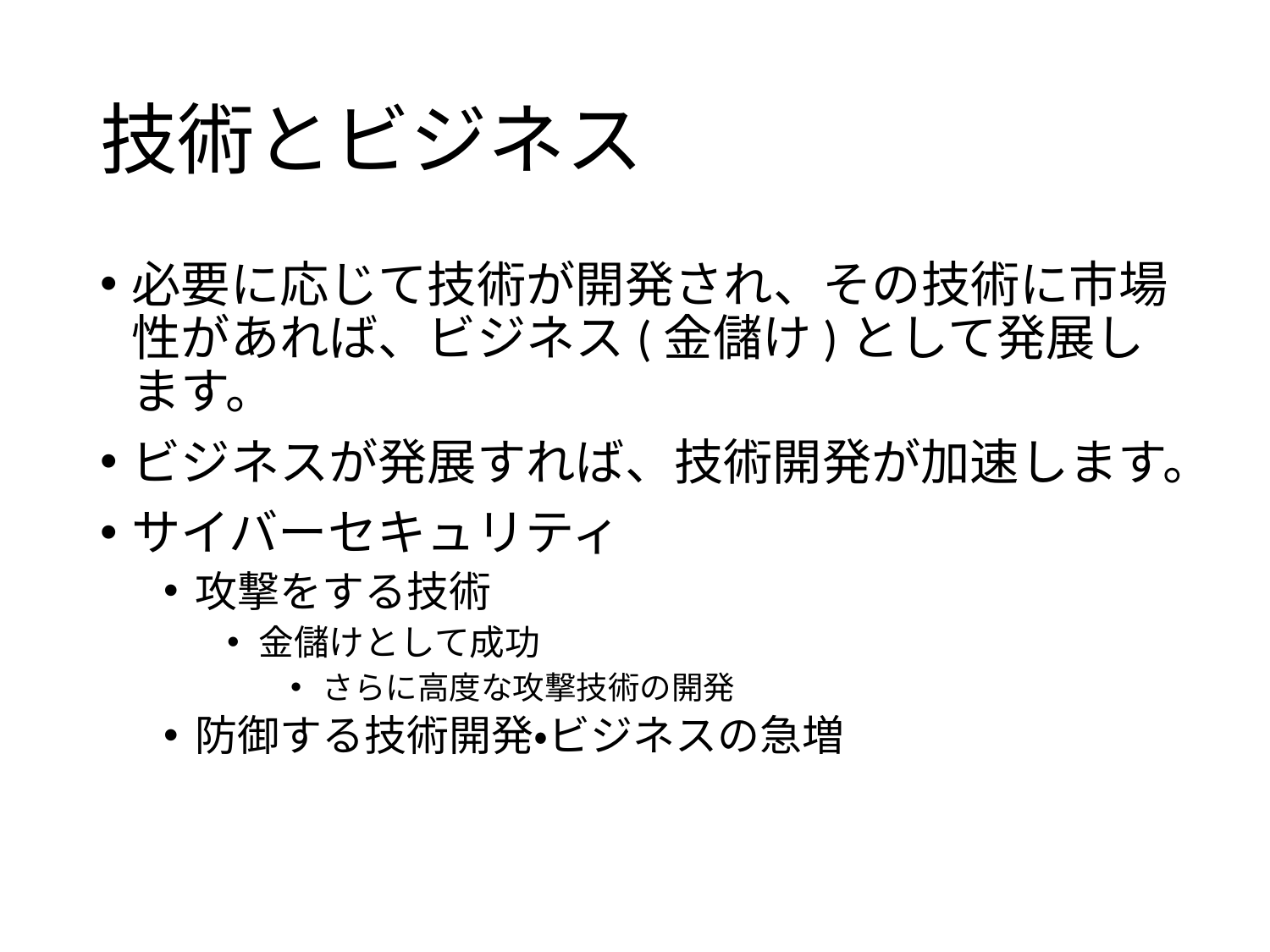

# 技術とビジネス
必要に応じて技術が開発され、その技術に市場性があれば、ビジネス(金儲け)として発展します。
ビジネスが発展すれば、技術開発が加速します。
サイバーセキュリティ
攻撃をする技術
金儲けとして成功
さらに高度な攻撃技術の開発
防御する技術開発・ビジネスの急増